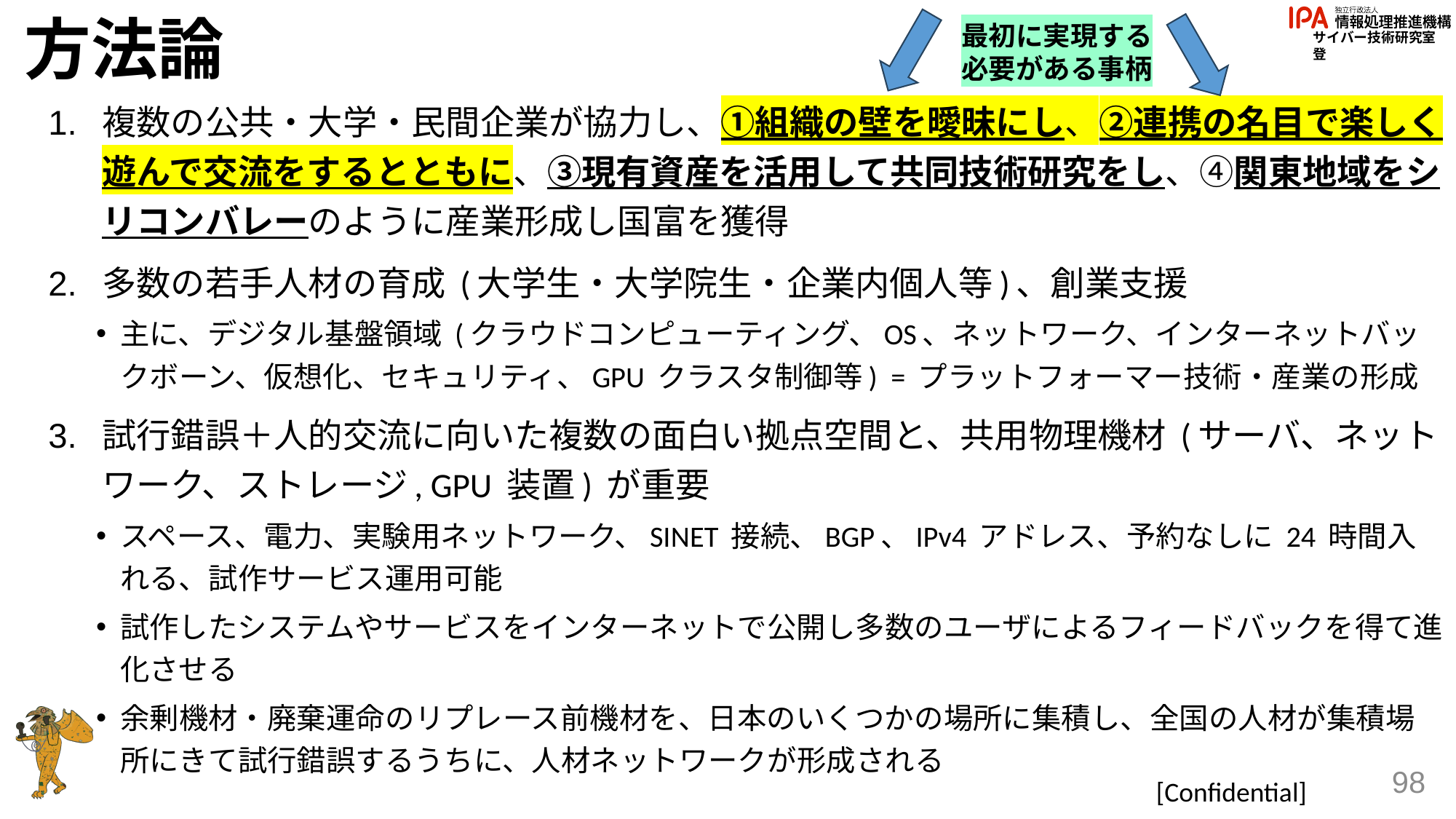

# 方法論
最初に実現する必要がある事柄

複数の公共・大学・民間企業が協力し、①組織の壁を曖昧にし、②連携の名目で楽しく遊んで交流をするとともに、③現有資産を活用して共同技術研究をし、④関東地域をシリコンバレーのように産業形成し国富を獲得
多数の若手人材の育成 (大学生・大学院生・企業内個人等)、創業支援
主に、デジタル基盤領域 (クラウドコンピューティング、OS、ネットワーク、インターネットバックボーン、仮想化、セキュリティ、GPU クラスタ制御等)  = プラットフォーマー技術・産業の形成
試行錯誤＋人的交流に向いた複数の面白い拠点空間と、共用物理機材 (サーバ、ネットワーク、ストレージ, GPU 装置) が重要
スペース、電力、実験用ネットワーク、SINET 接続、BGP、IPv4 アドレス、予約なしに 24 時間入れる、試作サービス運用可能
試作したシステムやサービスをインターネットで公開し多数のユーザによるフィードバックを得て進化させる
余剰機材・廃棄運命のリプレース前機材を、日本のいくつかの場所に集積し、全国の人材が集積場所にきて試行錯誤するうちに、人材ネットワークが形成される

98
[Confidential]